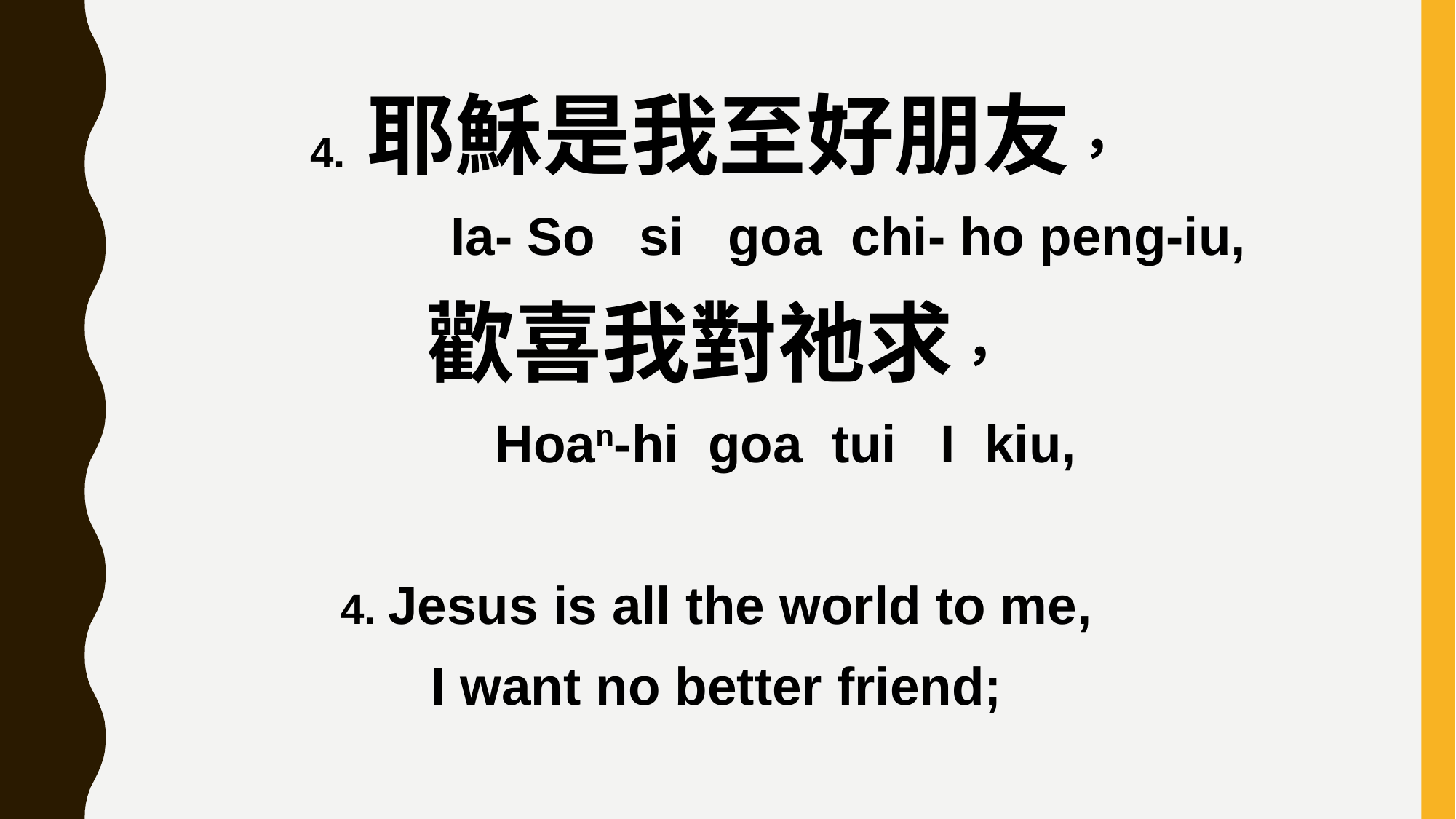

4. 耶穌是我至好朋友，
                   Ia- So   si   goa  chi- ho peng-iu,
歡喜我對祂求，
                      Hoan-hi  goa  tui   I  kiu,

4. Jesus is all the world to me,
I want no better friend;